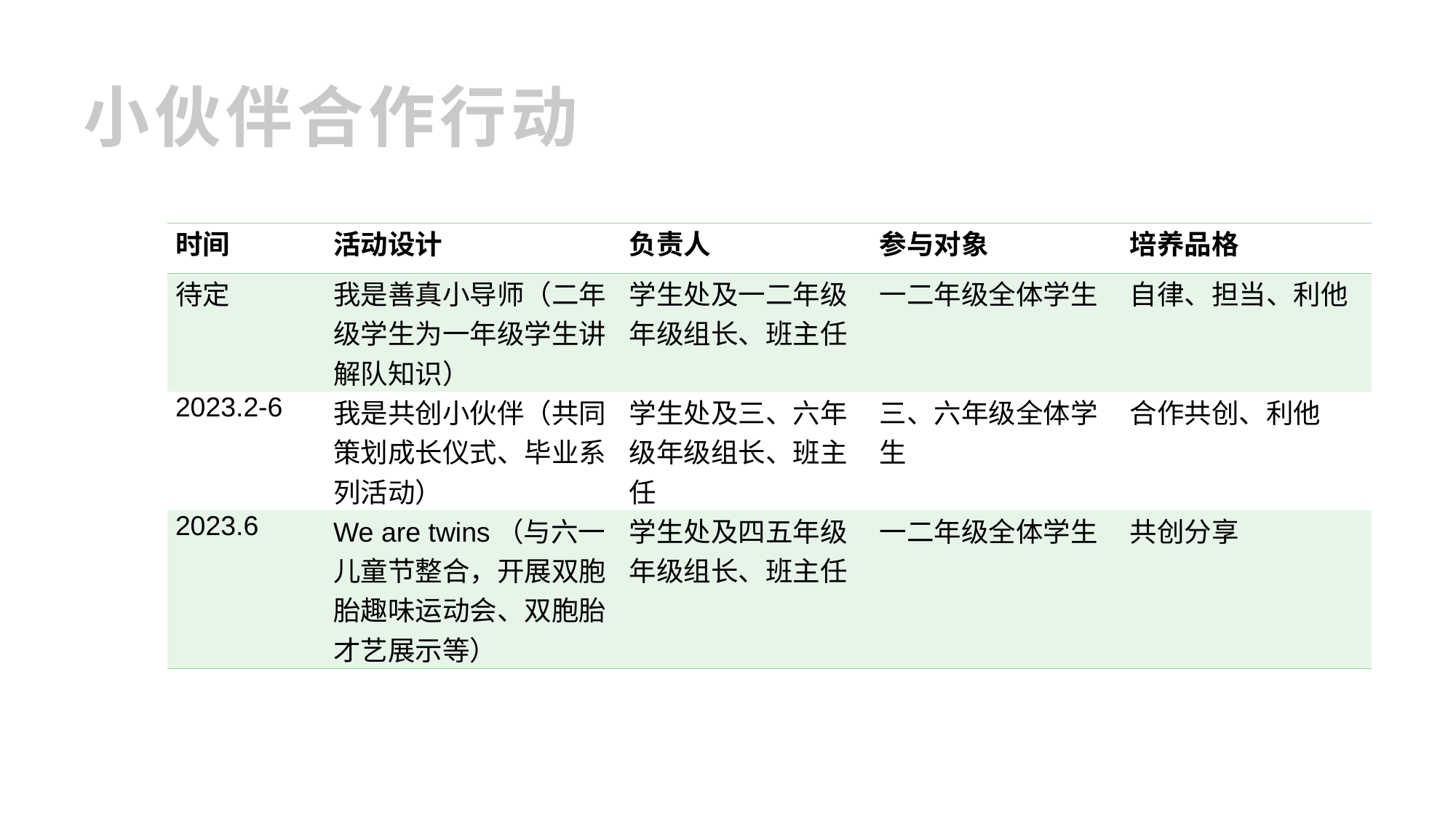

小伙伴合作行动
| 时间 | 活动设计 | 负责人 | 参与对象 | 培养品格 |
| --- | --- | --- | --- | --- |
| 待定 | 我是善真小导师（二年级学生为一年级学生讲解队知识） | 学生处及一二年级年级组长、班主任 | 一二年级全体学生 | 自律、担当、利他 |
| 2023.2-6 | 我是共创小伙伴（共同策划成长仪式、毕业系列活动） | 学生处及三、六年级年级组长、班主任 | 三、六年级全体学生 | 合作共创、利他 |
| 2023.6 | We are twins（与六一儿童节整合，开展双胞胎趣味运动会、双胞胎才艺展示等） | 学生处及四五年级年级组长、班主任 | 一二年级全体学生 | 共创分享 |